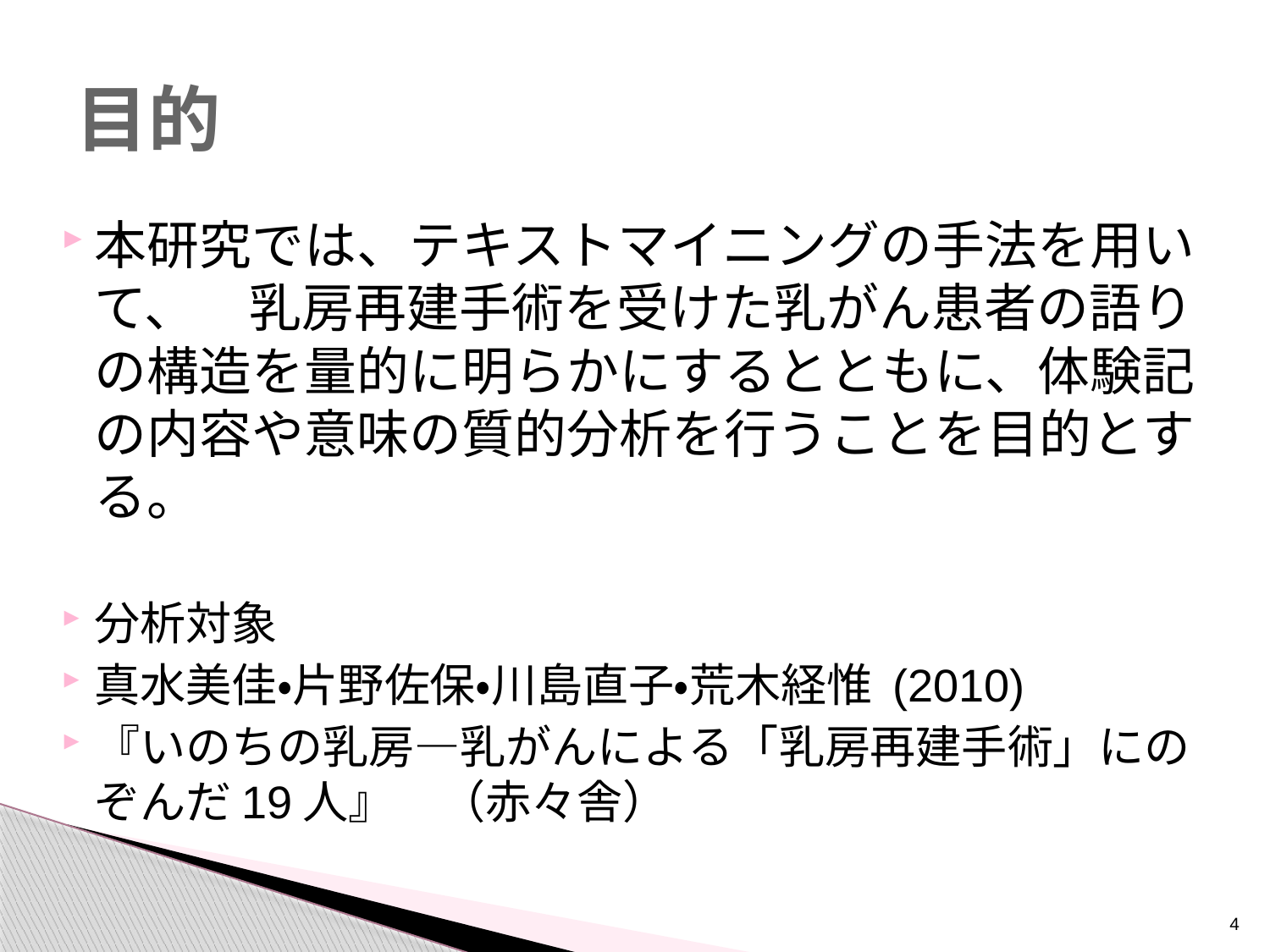

# 目的
本研究では、テキストマイニングの手法を用いて、　乳房再建手術を受けた乳がん患者の語りの構造を量的に明らかにするとともに、体験記の内容や意味の質的分析を行うことを目的とする。

分析対象
真水美佳・片野佐保・川島直子・荒木経惟 (2010)
『いのちの乳房―乳がんによる「乳房再建手術」にのぞんだ19人』　（赤々舎）

4